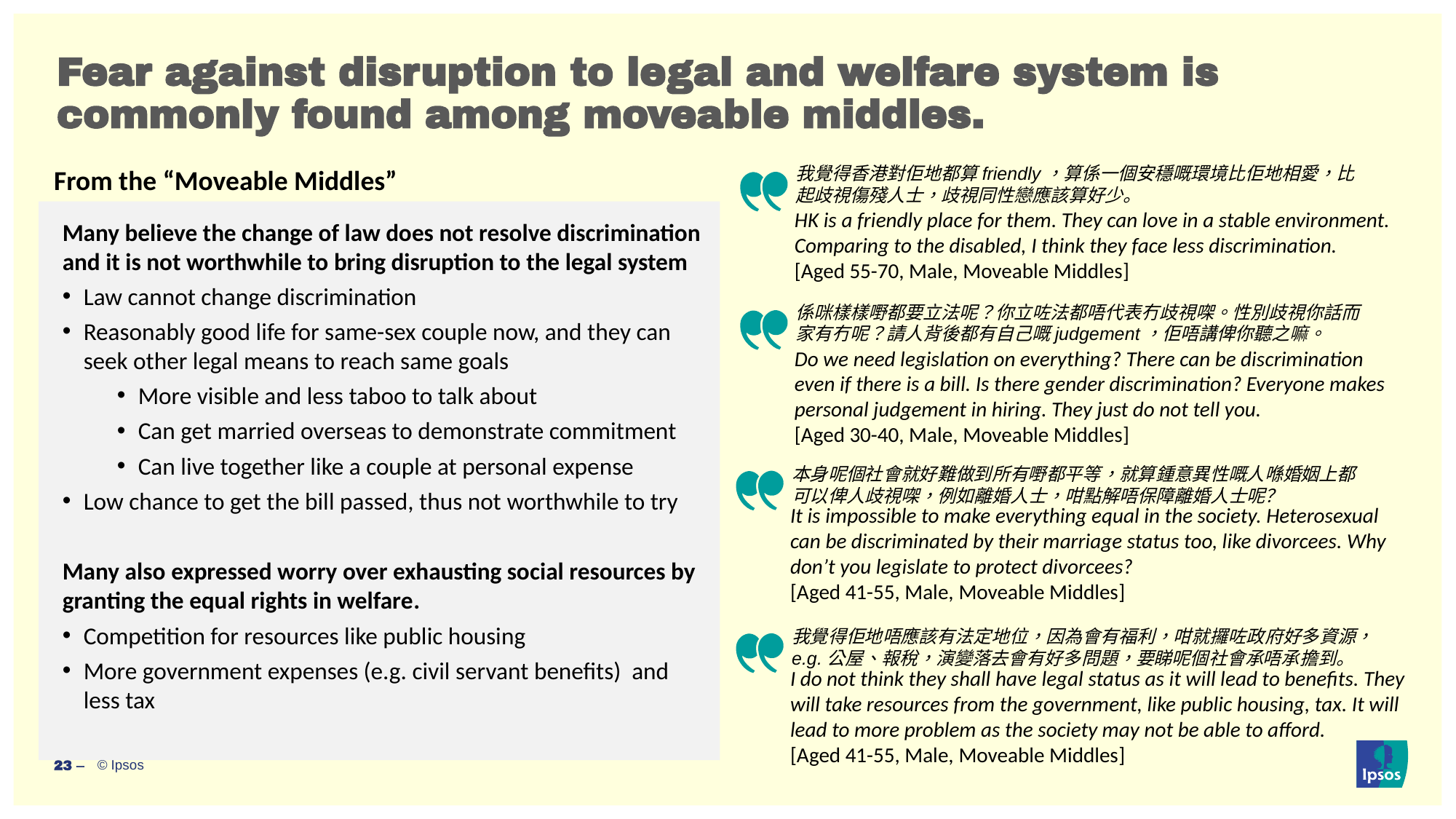

# Fear against disruption to legal and welfare system is commonly found among moveable middles.
我覺得香港對佢地都算friendly，算係一個安穩嘅環境比佢地相愛，比起歧視傷殘人士，歧視同性戀應該算好少。
From the “Moveable Middles”

HK is a friendly place for them. They can love in a stable environment. Comparing to the disabled, I think they face less discrimination.
[Aged 55-70, Male, Moveable Middles]

Many believe the change of law does not resolve discrimination and it is not worthwhile to bring disruption to the legal system
Law cannot change discrimination
Reasonably good life for same-sex couple now, and they can seek other legal means to reach same goals
More visible and less taboo to talk about
Can get married overseas to demonstrate commitment
Can live together like a couple at personal expense
Low chance to get the bill passed, thus not worthwhile to try

Many also expressed worry over exhausting social resources by granting the equal rights in welfare.
Competition for resources like public housing
More government expenses (e.g. civil servant benefits)  and less tax
係咪樣樣嘢都要立法呢？你立咗法都唔代表冇歧視㗎。性別歧視你話而家有冇呢？請人背後都有自己嘅judgement，佢唔講俾你聽之嘛。

Do we need legislation on everything? There can be discrimination even if there is a bill. Is there gender discrimination? Everyone makes personal judgement in hiring. They just do not tell you.
[Aged 30-40, Male, Moveable Middles]
本身呢個社會就好難做到所有嘢都平等，就算鍾意異性嘅人喺婚姻上都可以俾人歧視㗎，例如離婚人士，咁點解唔保障離婚人士呢？

It is impossible to make everything equal in the society. Heterosexual can be discriminated by their marriage status too, like divorcees. Why don’t you legislate to protect divorcees?
[Aged 41-55, Male, Moveable Middles]
我覺得佢地唔應該有法定地位，因為會有福利，咁就攞咗政府好多資源，e.g.公屋、報稅，演變落去會有好多問題，要睇呢個社會承唔承擔到。

I do not think they shall have legal status as it will lead to benefits. They will take resources from the government, like public housing, tax. It will lead to more problem as the society may not be able to afford.
[Aged 41-55, Male, Moveable Middles]
23 ‒